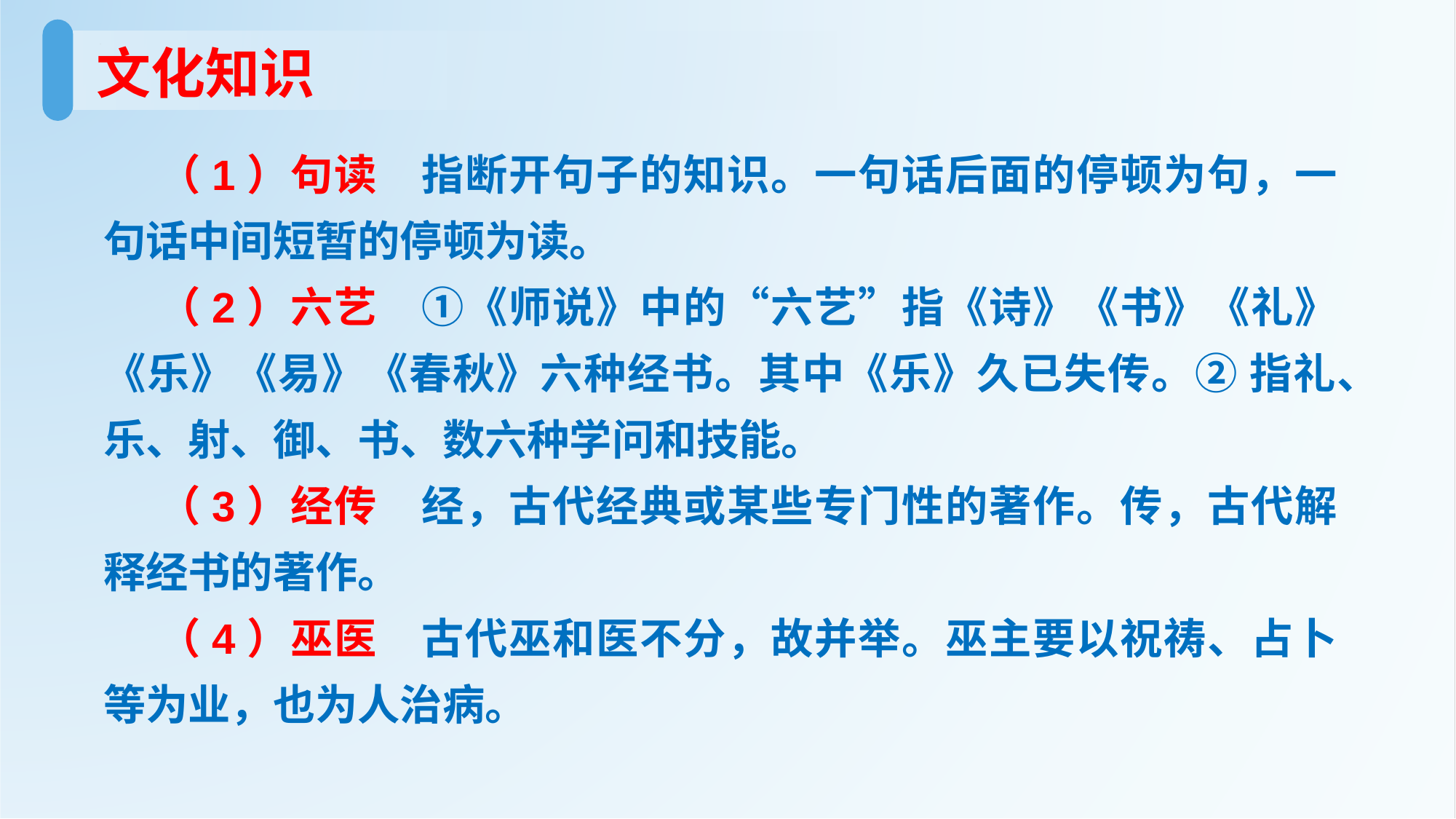

文化知识
（1）句读　指断开句子的知识。一句话后面的停顿为句，一句话中间短暂的停顿为读。
（2）六艺　①《师说》中的“六艺”指《诗》《书》《礼》《乐》《易》《春秋》六种经书。其中《乐》久已失传。② 指礼、乐、射、御、书、数六种学问和技能。
（3）经传　经，古代经典或某些专门性的著作。传，古代解释经书的著作。
（4）巫医　古代巫和医不分，故并举。巫主要以祝祷、占卜等为业，也为人治病。